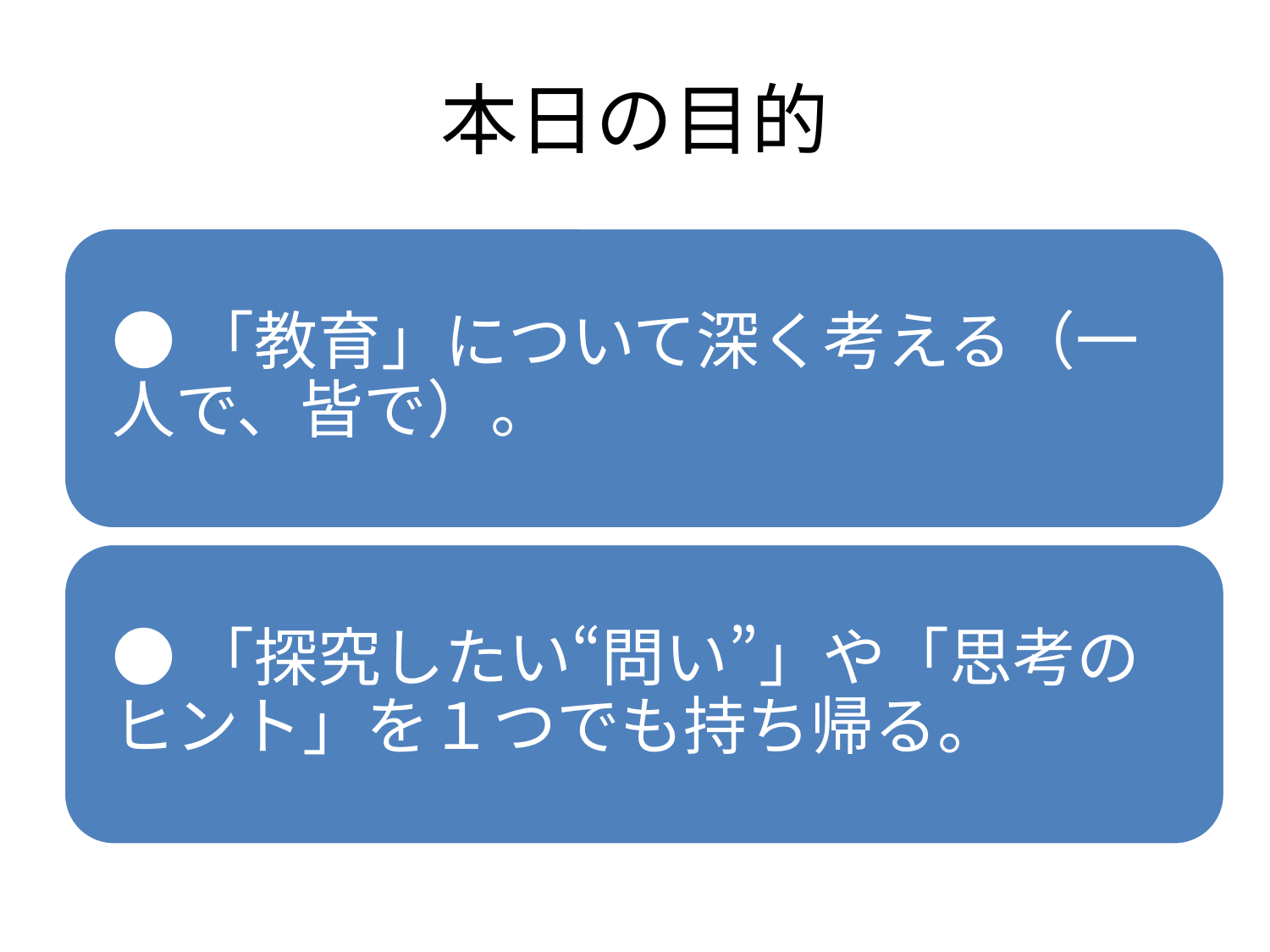

# 本日の目的
●「教育」について深く考える（一人で、皆で）。
●「探究したい“問い”」や「思考のヒント」を１つでも持ち帰る。